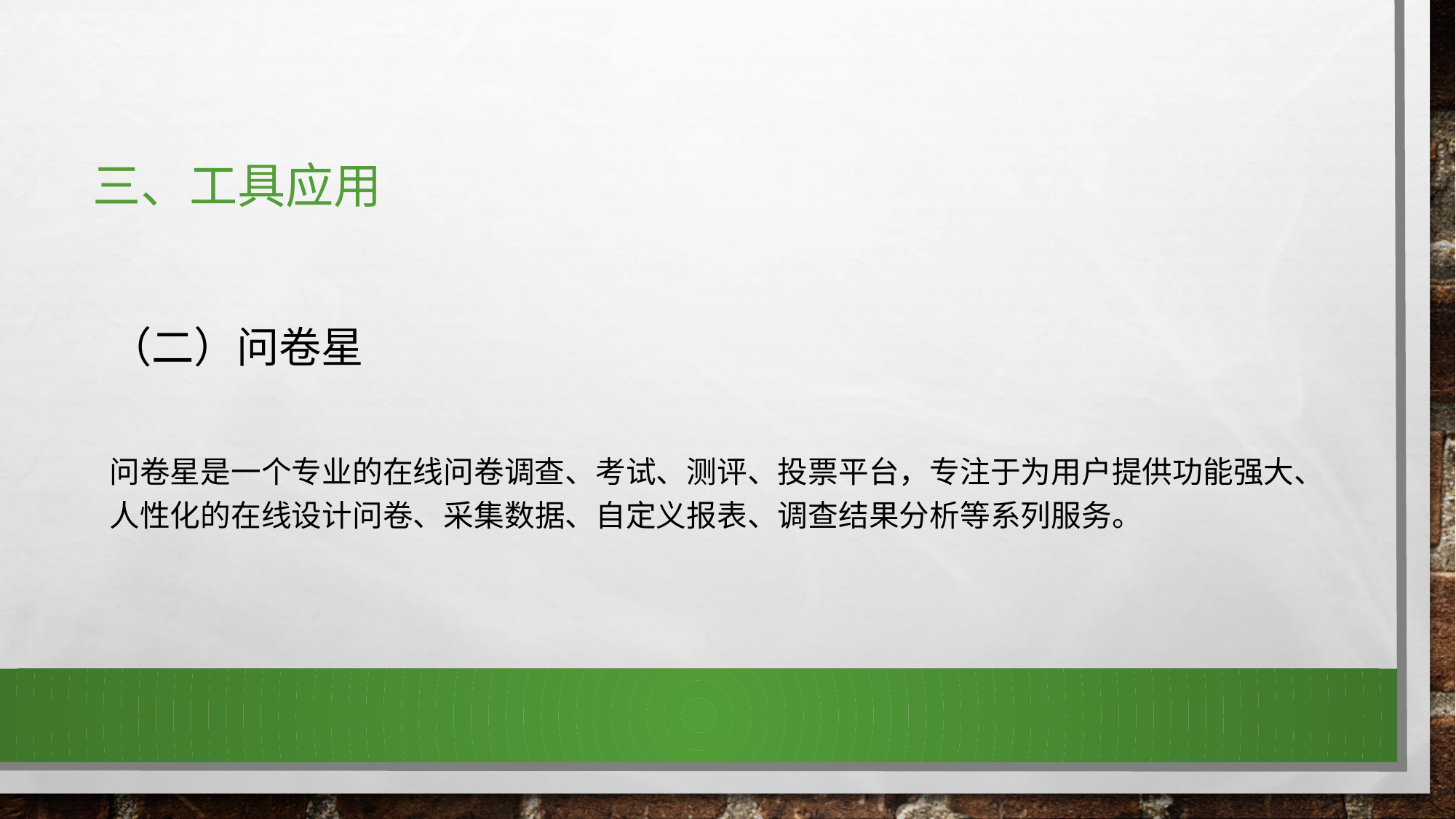

# 三、工具应用
（二）问卷星

问卷星是一个专业的在线问卷调查、考试、测评、投票平台，专注于为用户提供功能强大、人性化的在线设计问卷、采集数据、自定义报表、调查结果分析等系列服务。